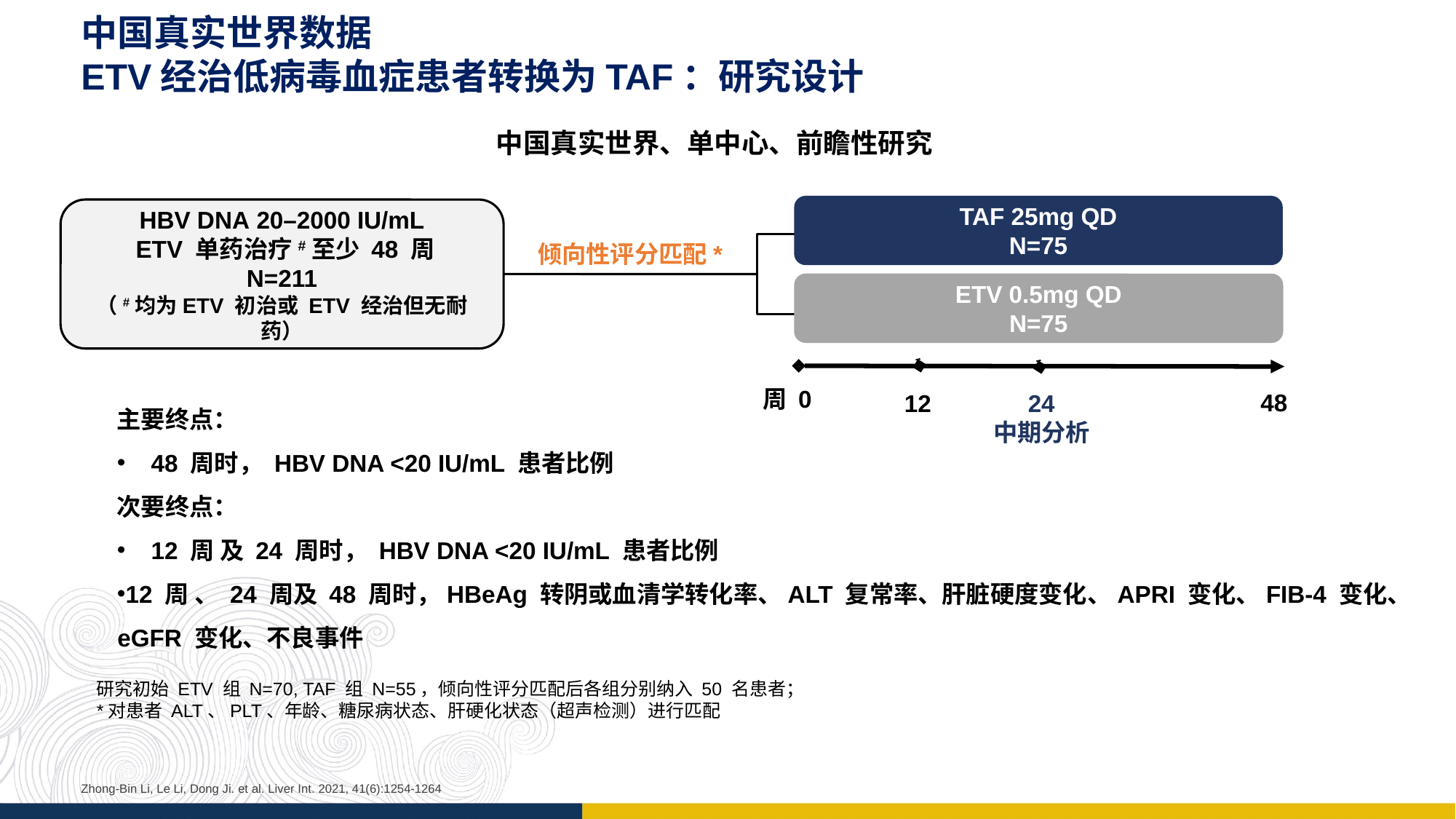

中国真实世界数据
ETV经治低病毒血症患者转换为TAF：研究设计
中国真实世界、单中心、前瞻性研究
TAF 25mg QD
N=75

ETV 0.5mg QD
N=75
周 0
48
12
24
中期分析
HBV DNA 20–2000 IU/mL
 ETV 单药治疗#至少 48 周
N=211
（#均为ETV 初治或 ETV 经治但无耐药）
倾向性评分匹配*
主要终点：
48 周时， HBV DNA <20 IU/mL 患者比例
次要终点：
12 周 及 24 周时， HBV DNA <20 IU/mL 患者比例
12 周 、 24 周及 48 周时，HBeAg 转阴或血清学转化率、ALT 复常率、肝脏硬度变化、APRI 变化、FIB-4 变化、eGFR 变化、不良事件
研究初始 ETV 组 N=70, TAF 组 N=55，倾向性评分匹配后各组分别纳入 50 名患者；
*对患者 ALT、PLT、年龄、糖尿病状态、肝硬化状态（超声检测）进行匹配
Zhong-Bin Li, Le Li, Dong Ji. et al. Liver Int. 2021, 41(6):1254-1264